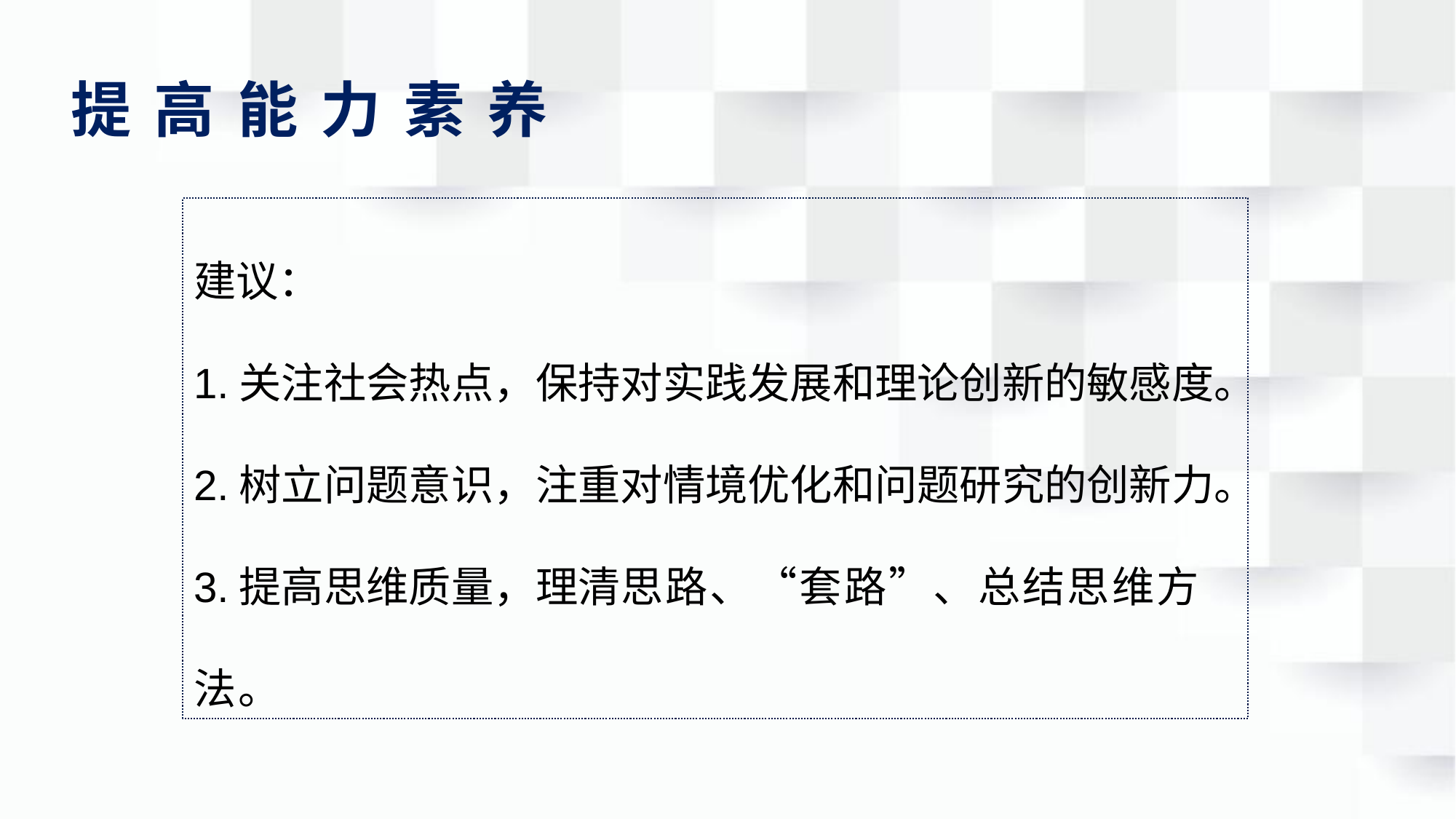

提高能力素养
建议：
1.关注社会热点，保持对实践发展和理论创新的敏感度。
2.树立问题意识，注重对情境优化和问题研究的创新力。
3.提高思维质量，理清思路、“套路”、总结思维方法。